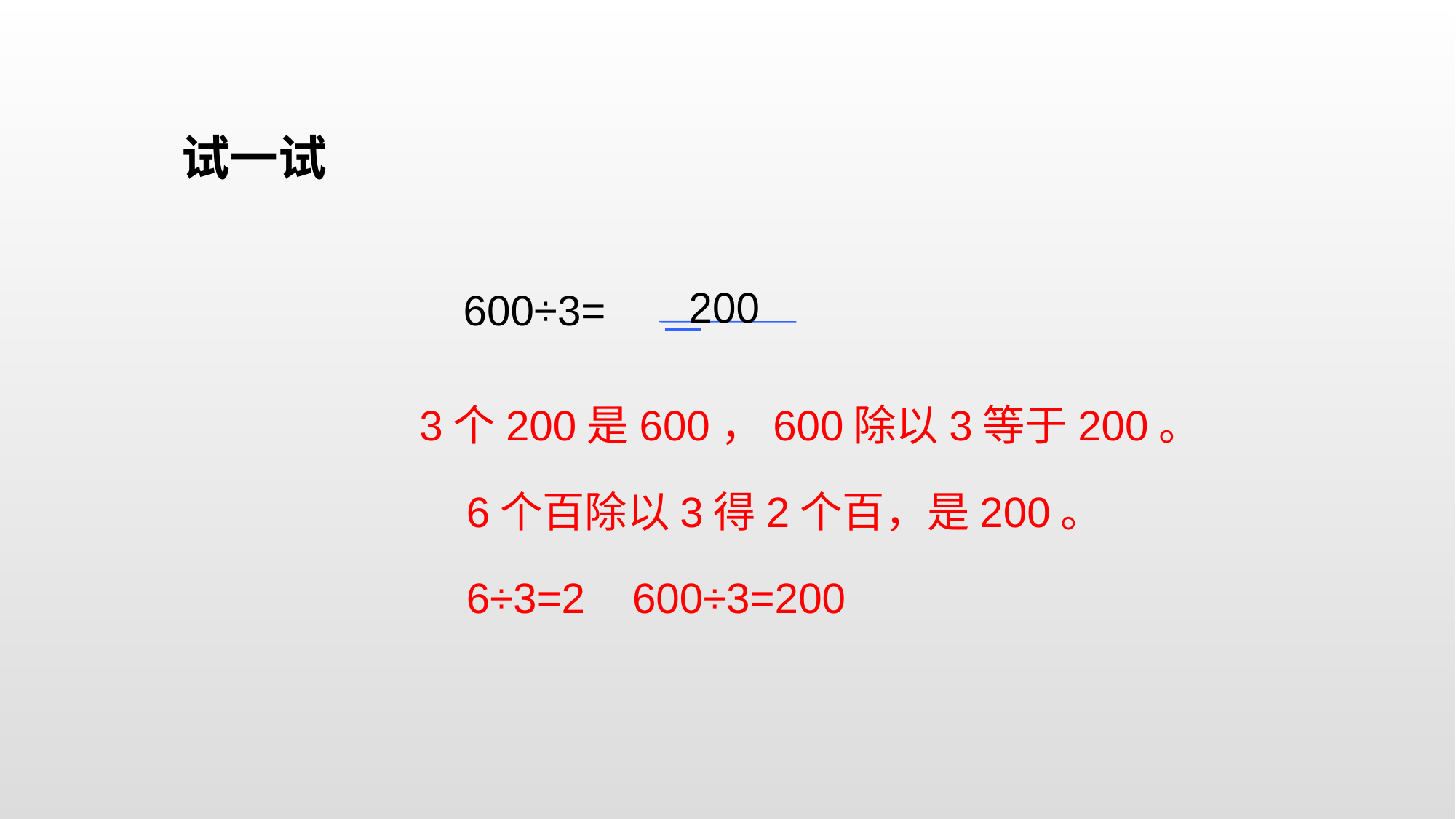

试一试
200
600÷3=

3个200是600，600除以3等于200。
6个百除以3得2个百，是200。

6÷3=2    600÷3=200